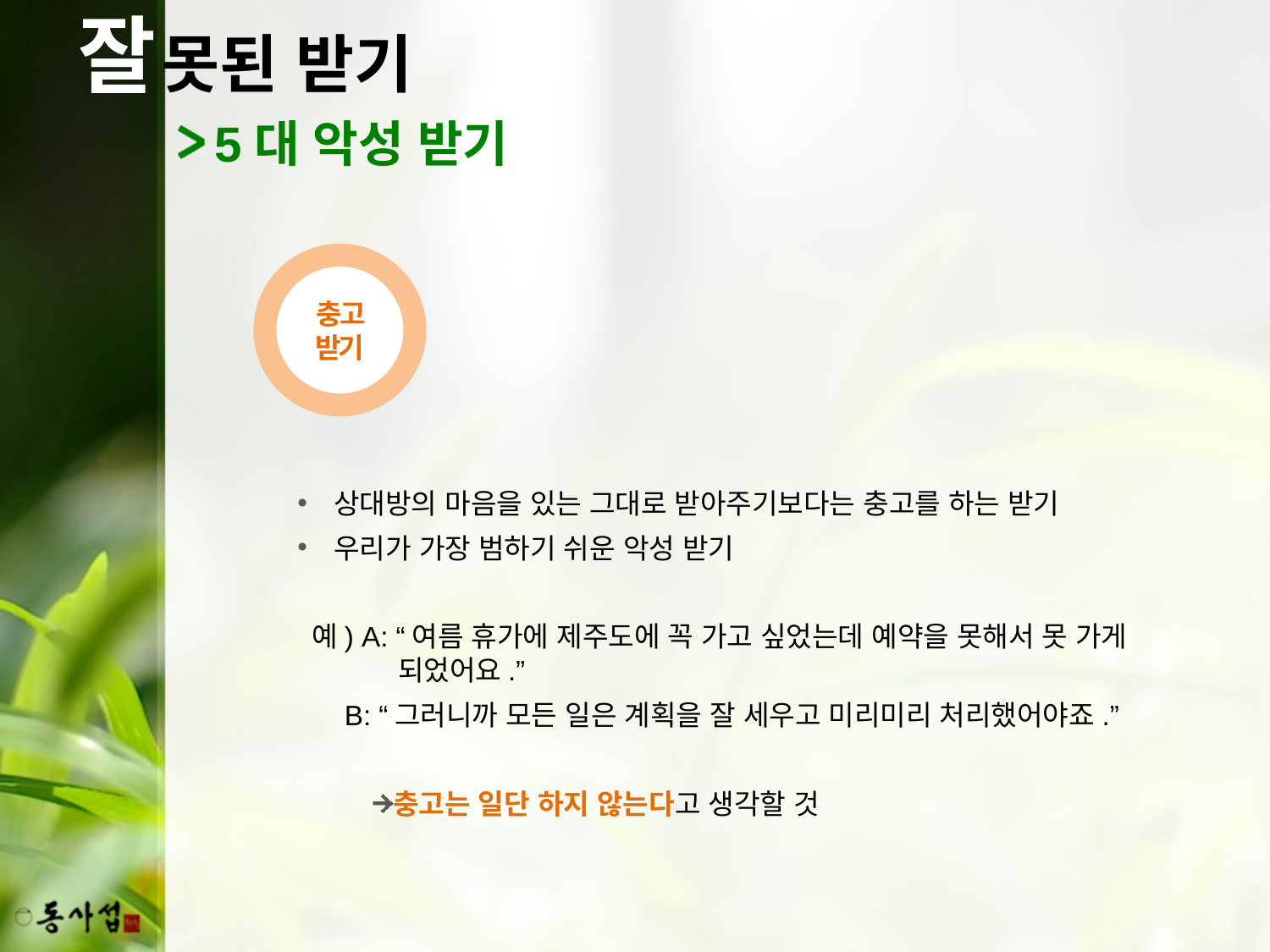

잘
못된 받기
5대 악성 받기
충고 받기
상대방의 마음을 있는 그대로 받아주기보다는 충고를 하는 받기
우리가 가장 범하기 쉬운 악성 받기

 예) A: “여름 휴가에 제주도에 꼭 가고 싶었는데 예약을 못해서 못 가게  되었어요.”
      B: “그러니까 모든 일은 계획을 잘 세우고 미리미리 처리했어야죠.”

충고는 일단 하지 않는다고 생각할 것